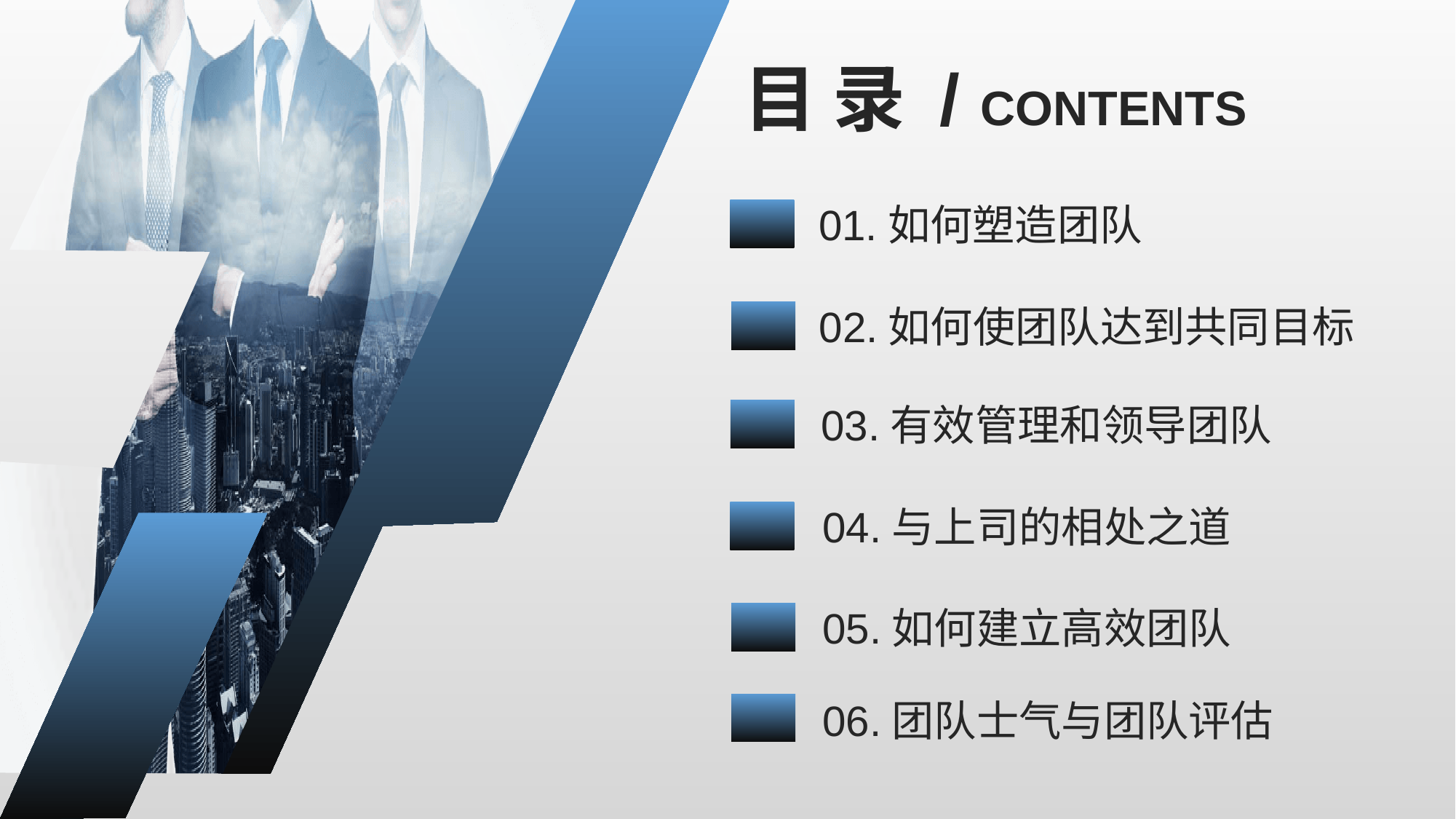

目 录 / CONTENTS
01.如何塑造团队

02.如何使团队达到共同目标

03.有效管理和领导团队

04.与上司的相处之道

05.如何建立高效团队

06.团队士气与团队评估